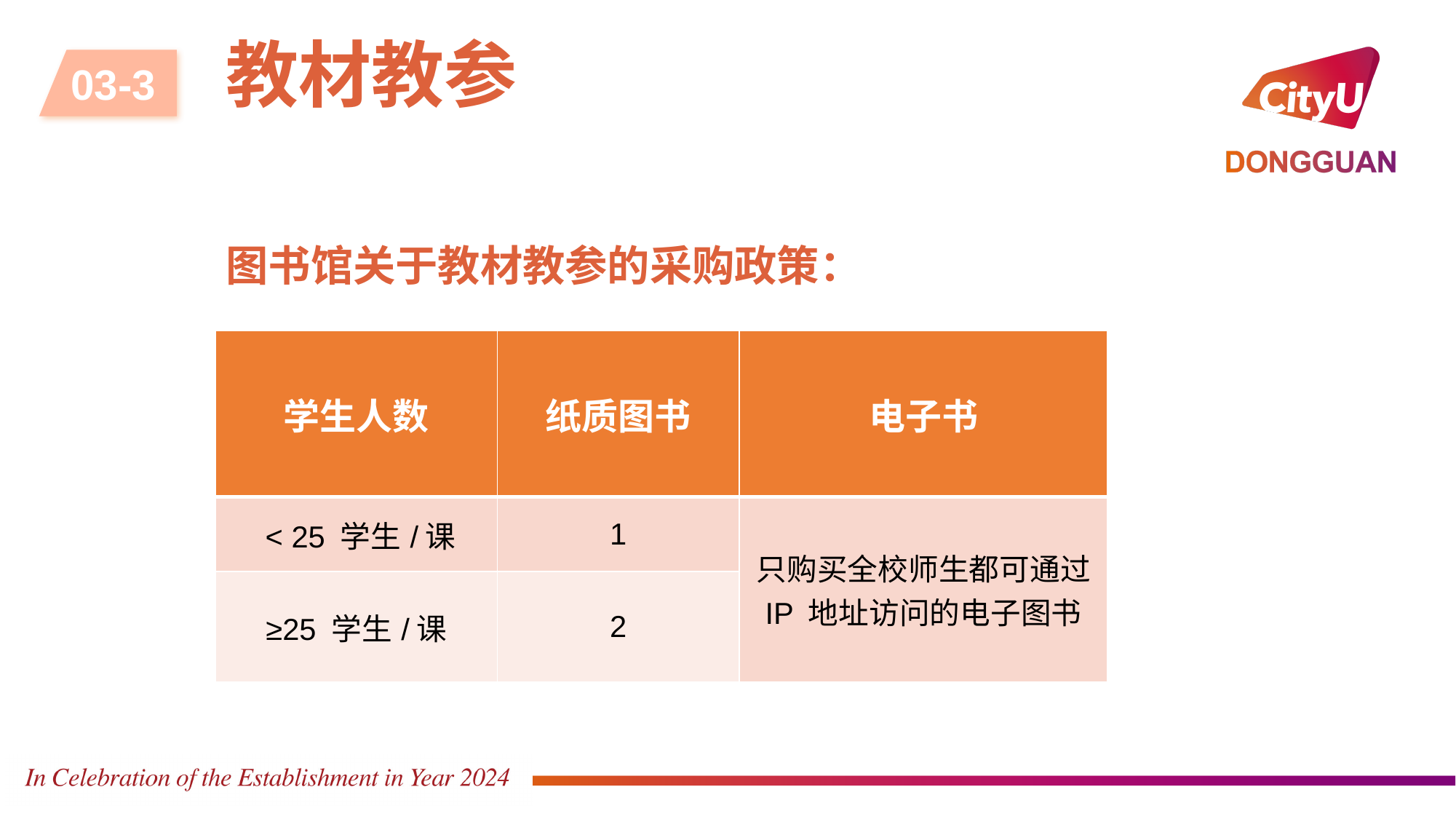

教材教参
03-3
图书馆关于教材教参的采购政策：
| 学生人数 | 纸质图书 | 电子书 |
| --- | --- | --- |
| < 25 学生/课 | 1 | 只购买全校师生都可通过 IP 地址访问的电子图书 |
| ≥25 学生/课 | 2 |  |